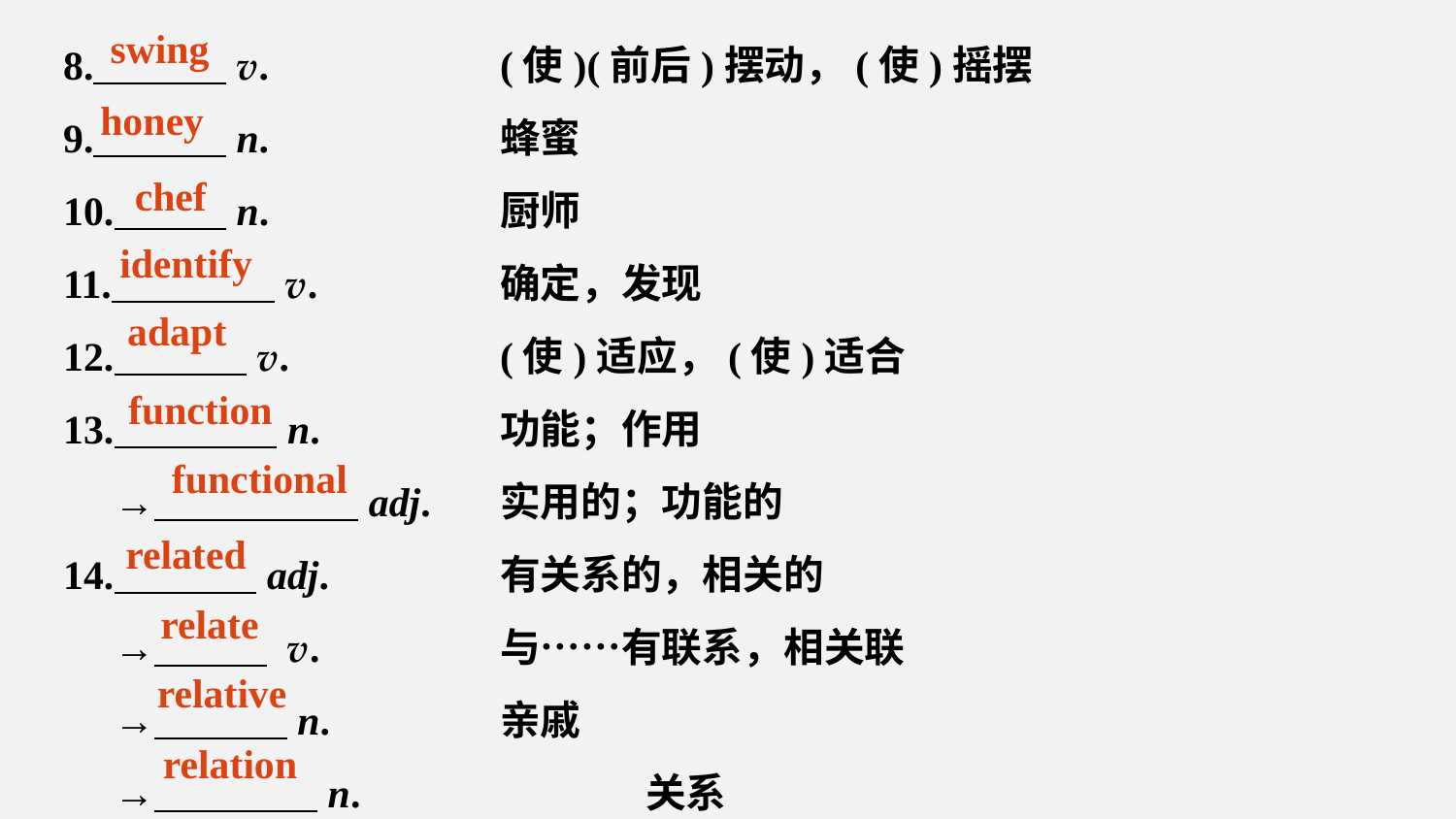

8.              v.		(使)(前后)摆动，(使)摇摆
9.              n.		蜂蜜
10.            n.		厨师
11.                 v.		确定，发现
12.              v.		(使)适应，(使)适合
13.                 n.		功能；作用
     →                     adj.	实用的；功能的
14.               adj.		有关系的，相关的
     →             v.		与……有联系，相关联
     →              n.		亲戚
     →                 n.		关系
swing
honey
chef
identify
adapt
function
functional
related
relate
relative
relation